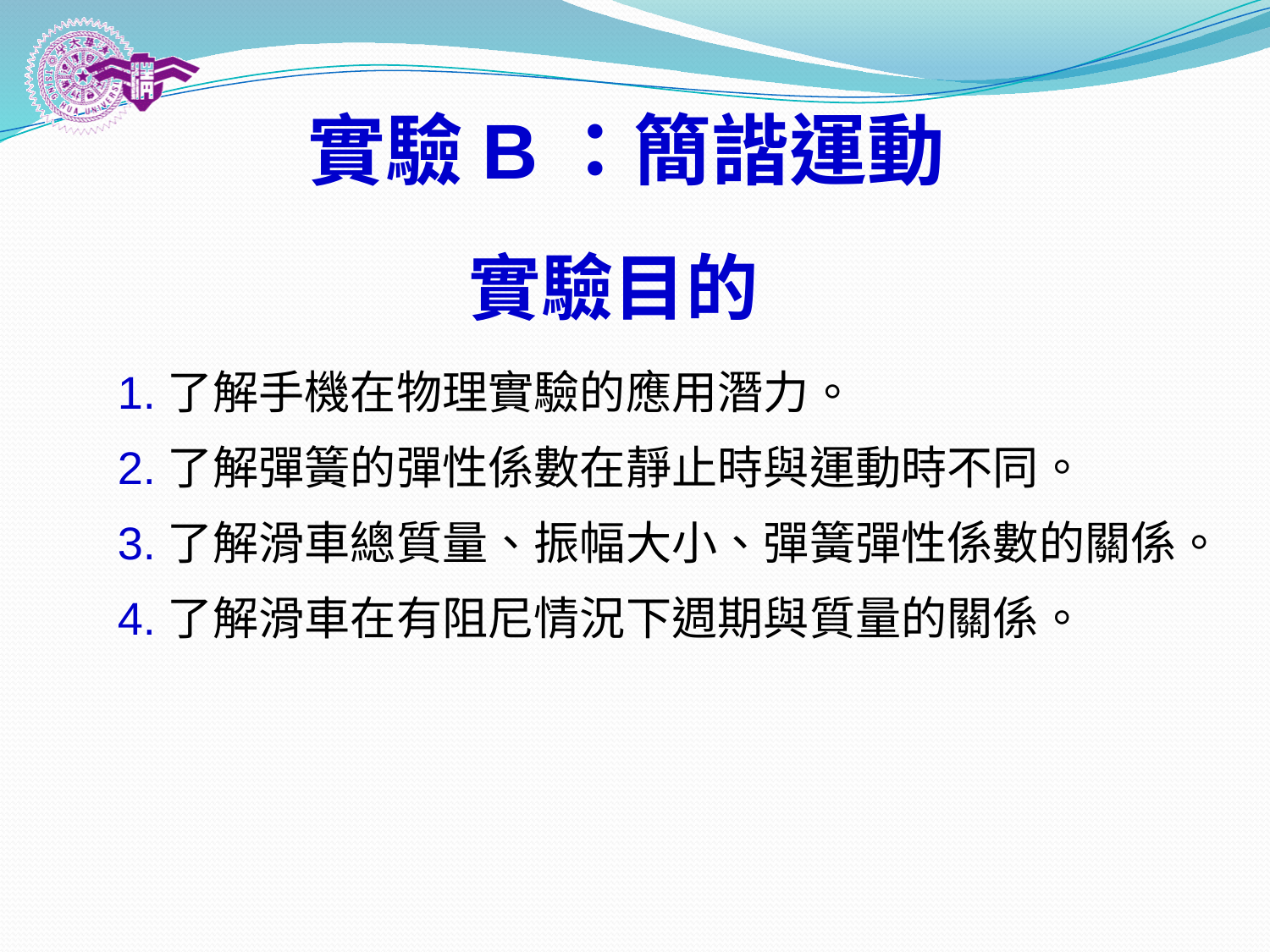

# 實驗B：簡諧運動
實驗目的
了解手機在物理實驗的應用潛力。
了解彈簧的彈性係數在靜止時與運動時不同。
了解滑車總質量、振幅大小、彈簧彈性係數的關係。
了解滑車在有阻尼情況下週期與質量的關係。